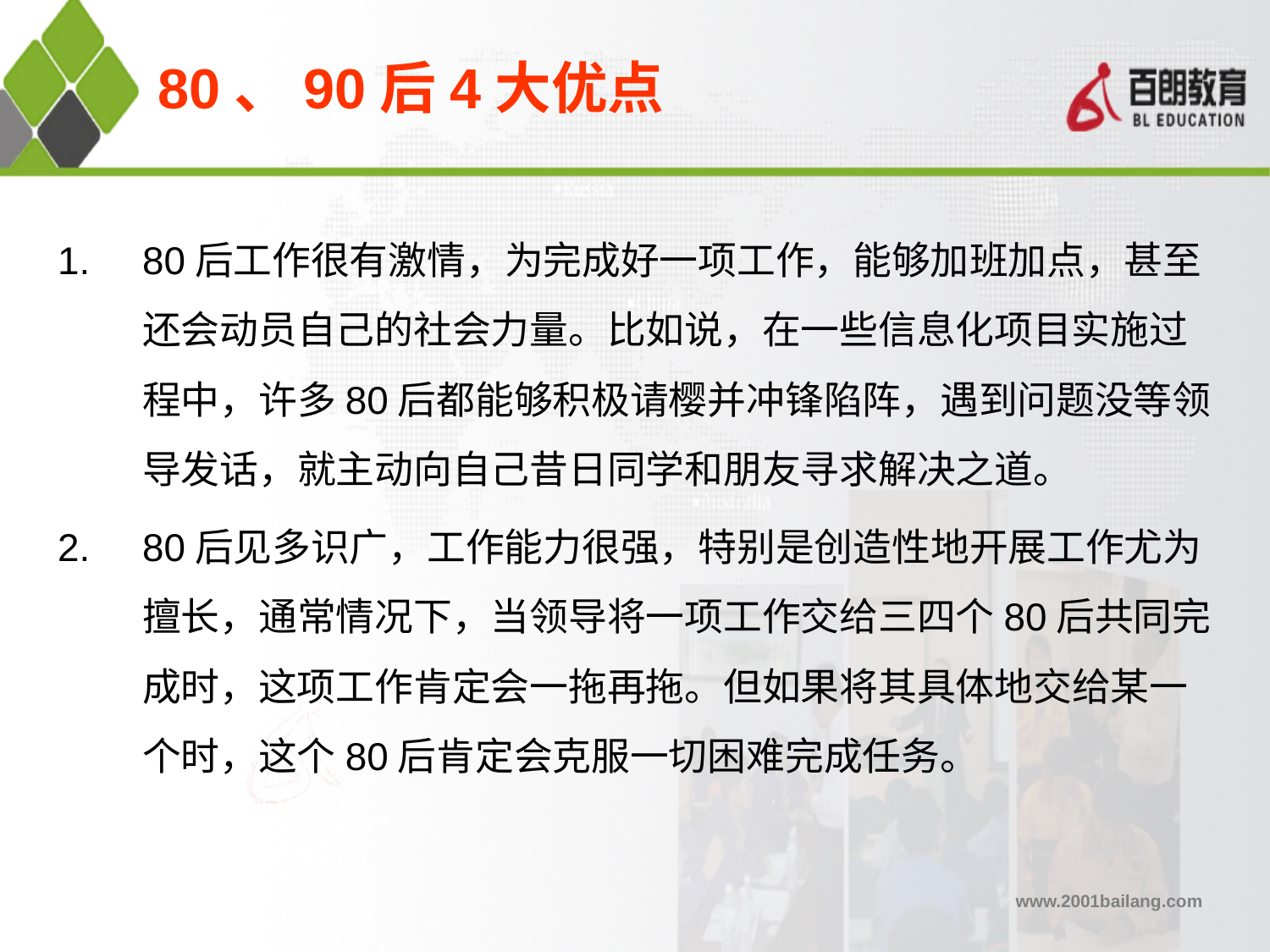

# 80、90后4大优点
80后工作很有激情，为完成好一项工作，能够加班加点，甚至还会动员自己的社会力量。比如说，在一些信息化项目实施过程中，许多80后都能够积极请樱并冲锋陷阵，遇到问题没等领导发话，就主动向自己昔日同学和朋友寻求解决之道。
80后见多识广，工作能力很强，特别是创造性地开展工作尤为擅长，通常情况下，当领导将一项工作交给三四个80后共同完成时，这项工作肯定会一拖再拖。但如果将其具体地交给某一个时，这个80后肯定会克服一切困难完成任务。